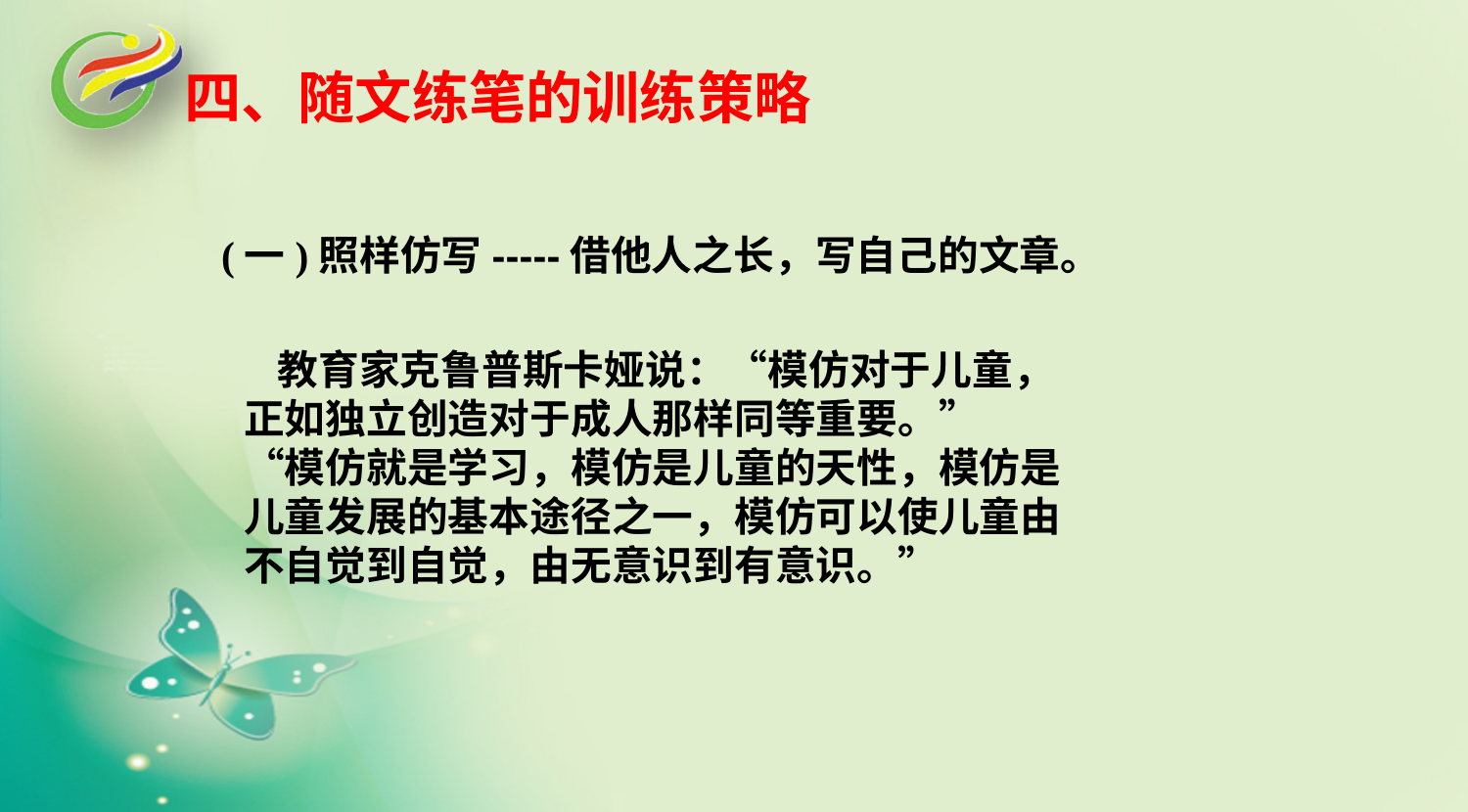

四、随文练笔的训练策略
(一)照样仿写-----借他人之长，写自己的文章。
   教育家克鲁普斯卡娅说：“模仿对于儿童，正如独立创造对于成人那样同等重要。” “模仿就是学习，模仿是儿童的天性，模仿是儿童发展的基本途径之一，模仿可以使儿童由不自觉到自觉，由无意识到有意识。”